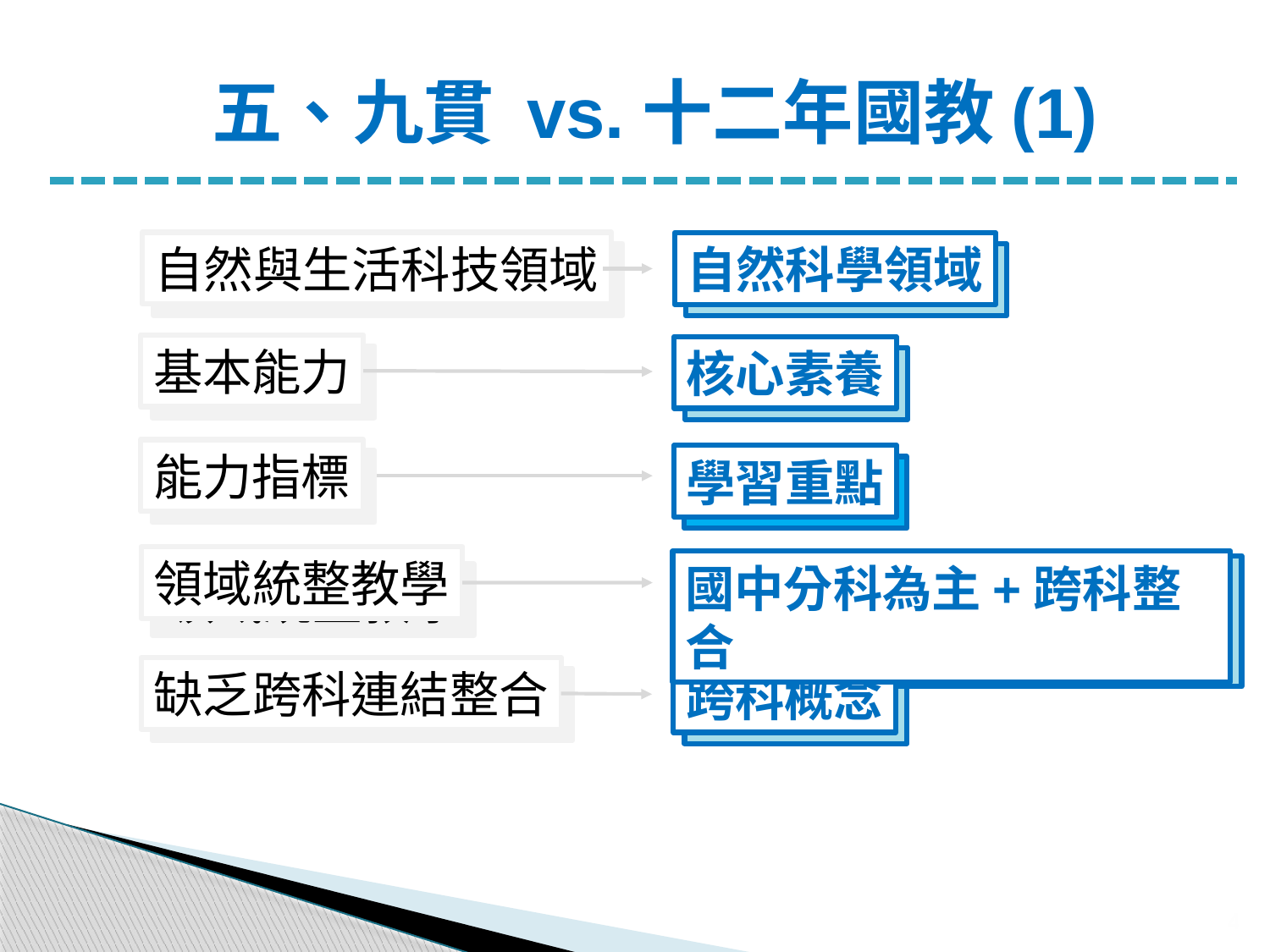

五、九貫 vs.十二年國教(1)
自然與生活科技領域
自然科學領域
自然與生活科技領域
自然科學領域
基本能力
核心素養
基本能力
素養導向
能力指標
學習重點
能力指標
學習重點
領域統整教學
國中分科為主+跨科整合
國中分科為主+跨科整合
領域統整教學
缺乏跨科連結整合
跨科概念
缺乏跨科連結整合
跨科概念
4